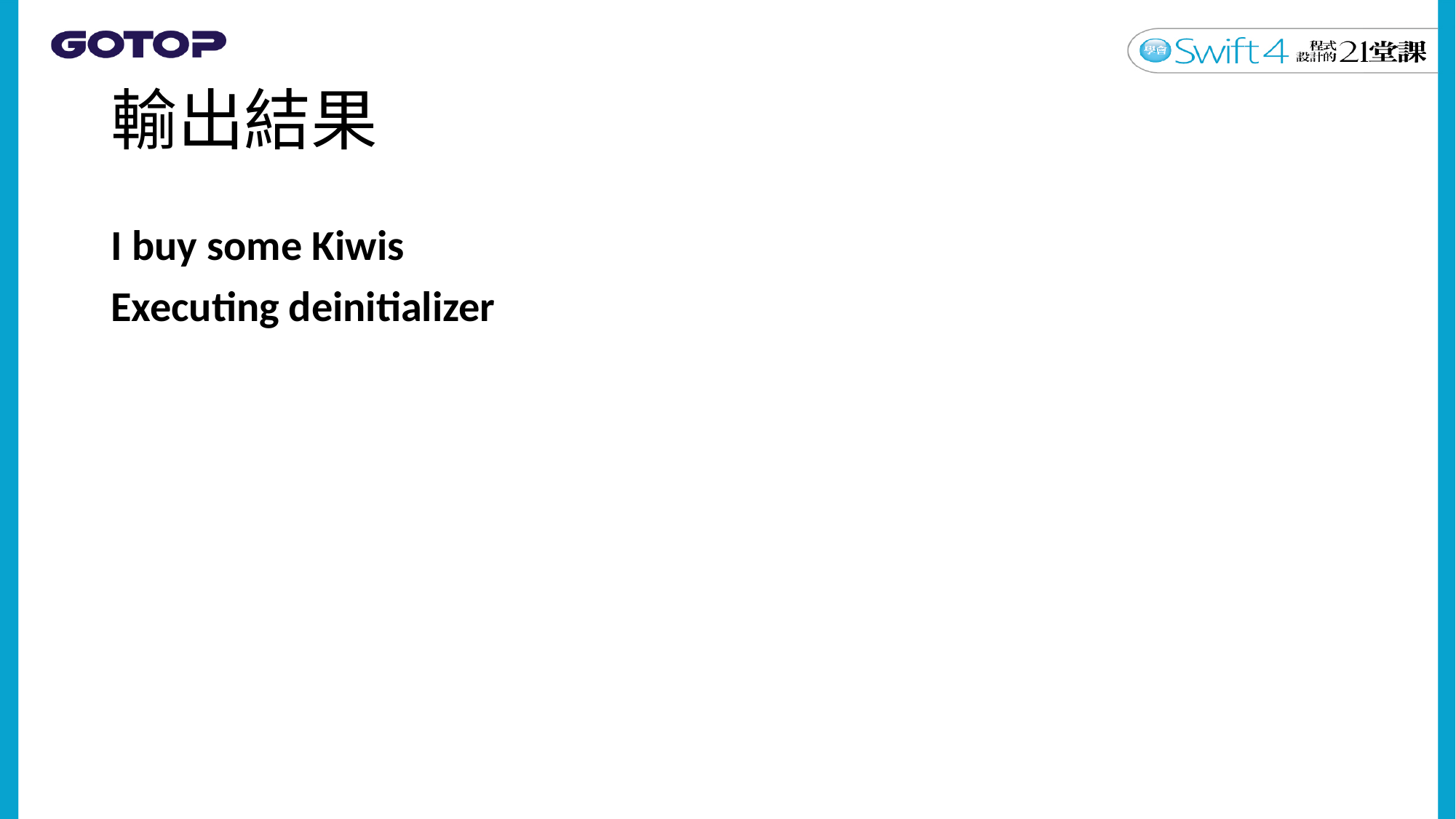

# 輸出結果
I buy some Kiwis
Executing deinitializer